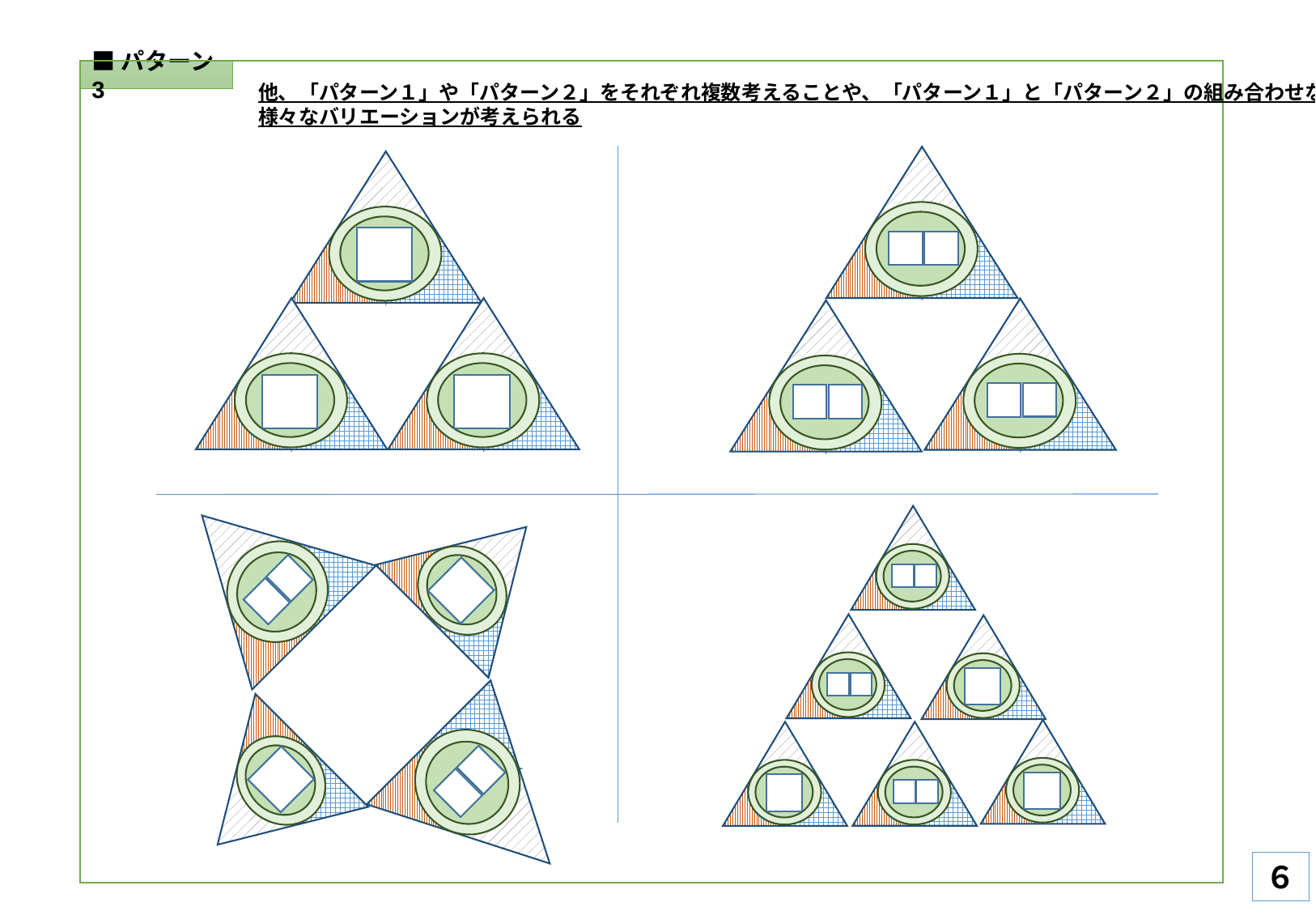

■パターン3

他、「パターン１」や「パターン２」をそれぞれ複数考えることや、「パターン１」と「パターン２」の組み合わせなど、
様々なバリエーションが考えられる

６